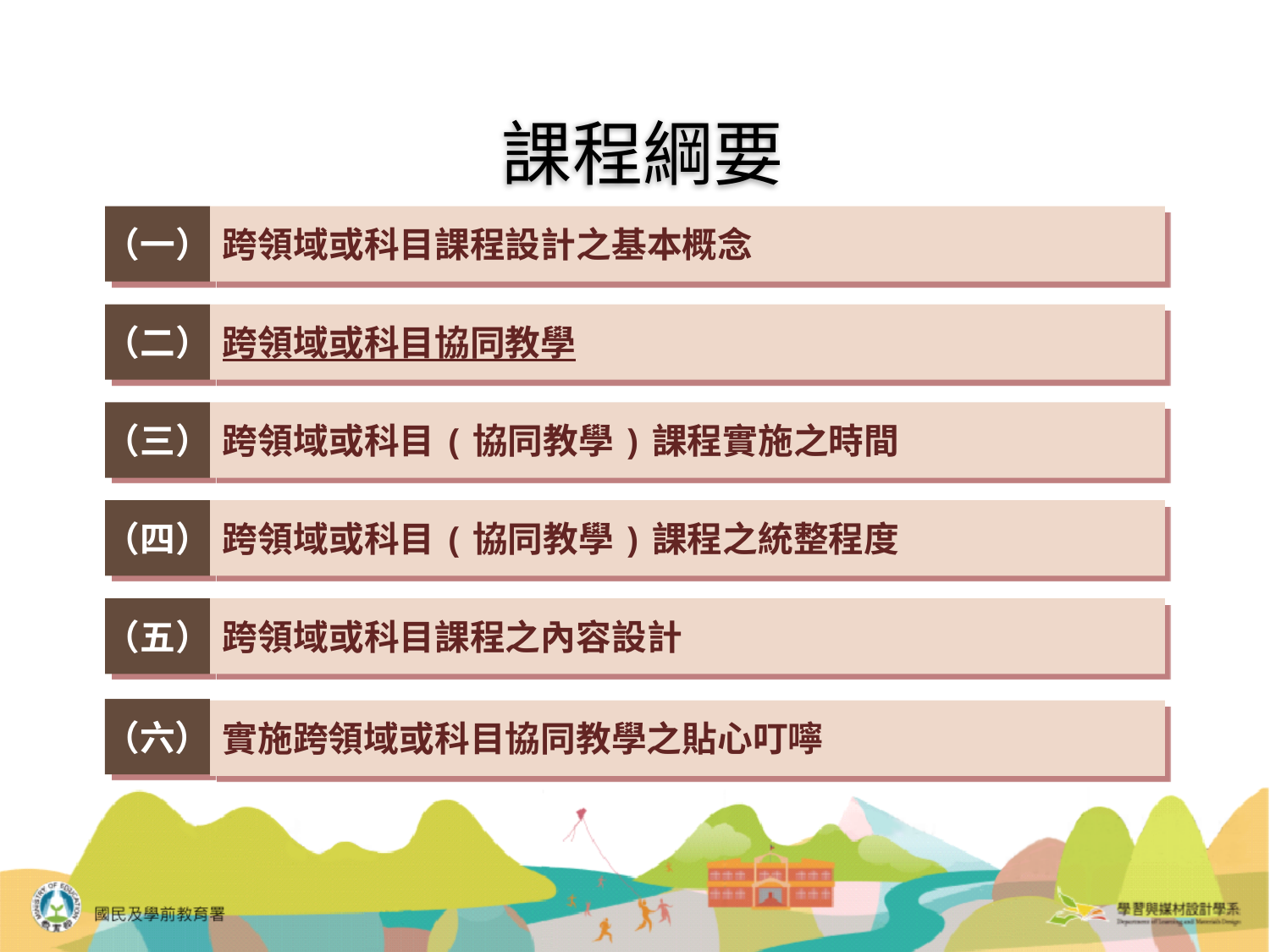

# 課程綱要
（一）
跨領域或科目課程設計之基本概念
（二）
跨領域或科目協同教學
（三）
跨領域或科目(協同教學)課程實施之時間
（四）
跨領域或科目(協同教學)課程之統整程度
（五）
跨領域或科目課程之內容設計
（六）
實施跨領域或科目協同教學之貼心叮嚀